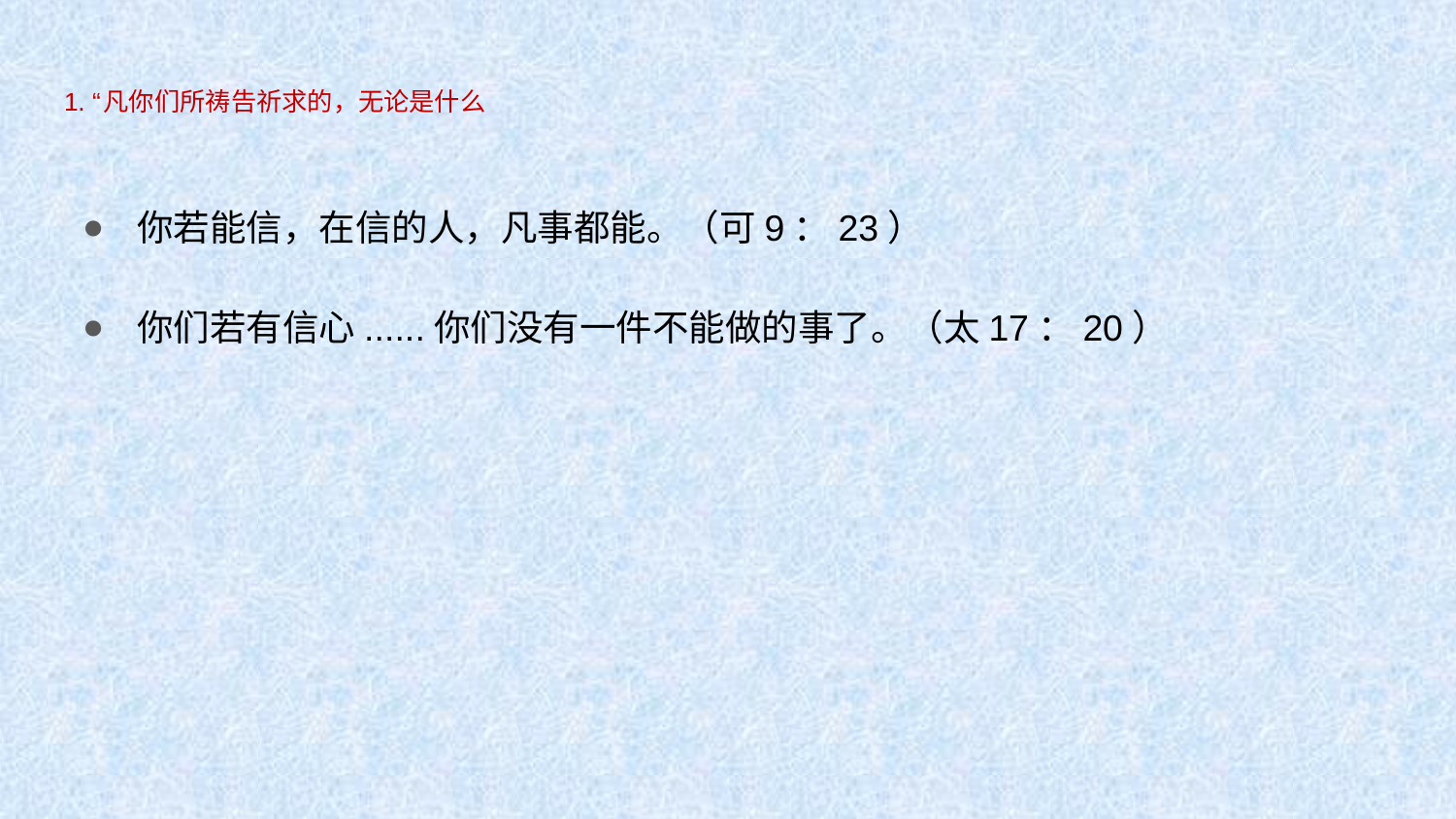

# 1. “凡你们所祷告祈求的，无论是什么
你若能信，在信的人，凡事都能。（可9：23）

你们若有信心......你们没有一件不能做的事了。（太17：20）